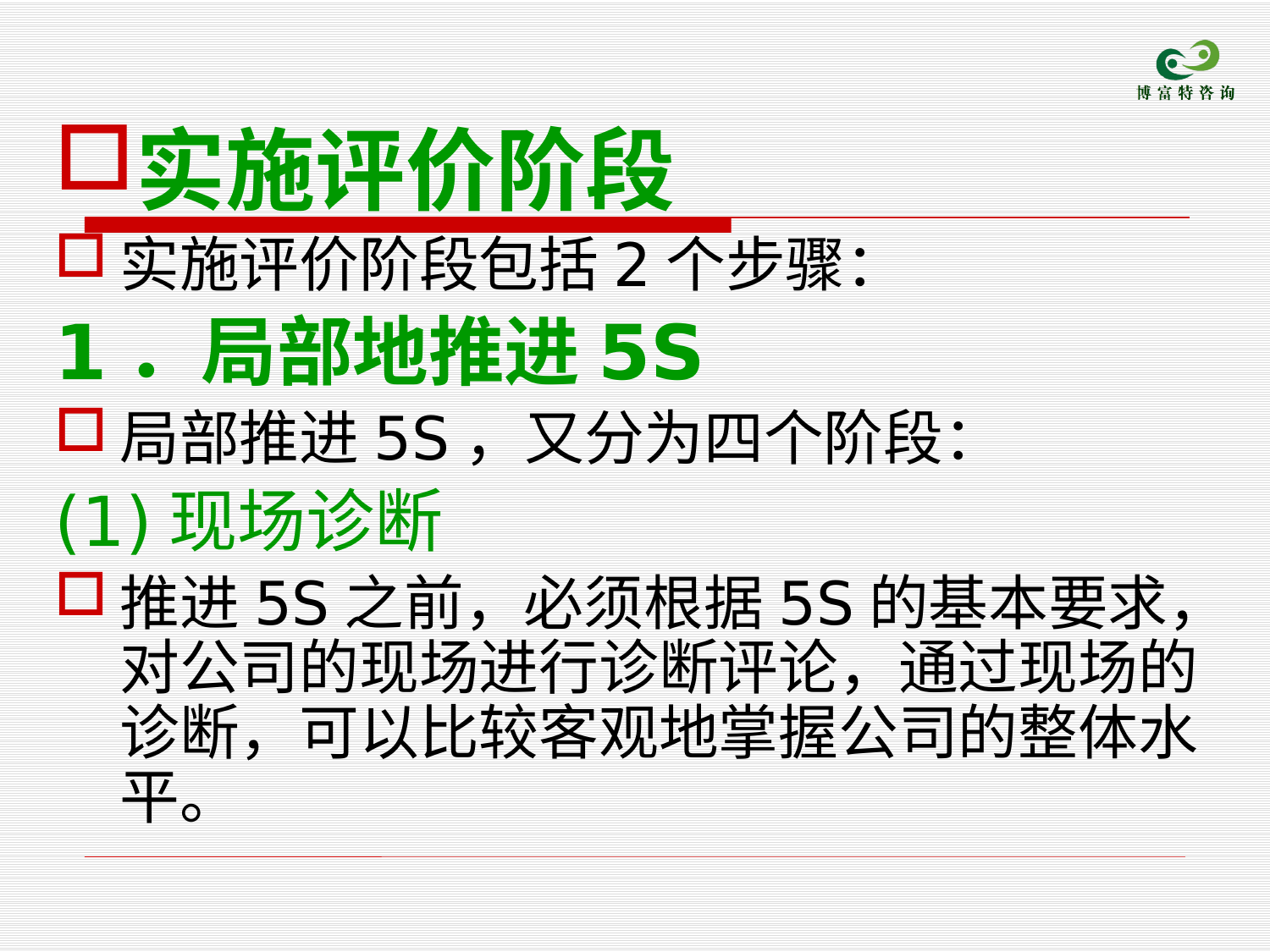

实施评价阶段
实施评价阶段包括2个步骤：
1．局部地推进5S
局部推进5S，又分为四个阶段：
(1)现场诊断
推进5S之前，必须根据5S的基本要求，对公司的现场进行诊断评论，通过现场的诊断，可以比较客观地掌握公司的整体水平。
424